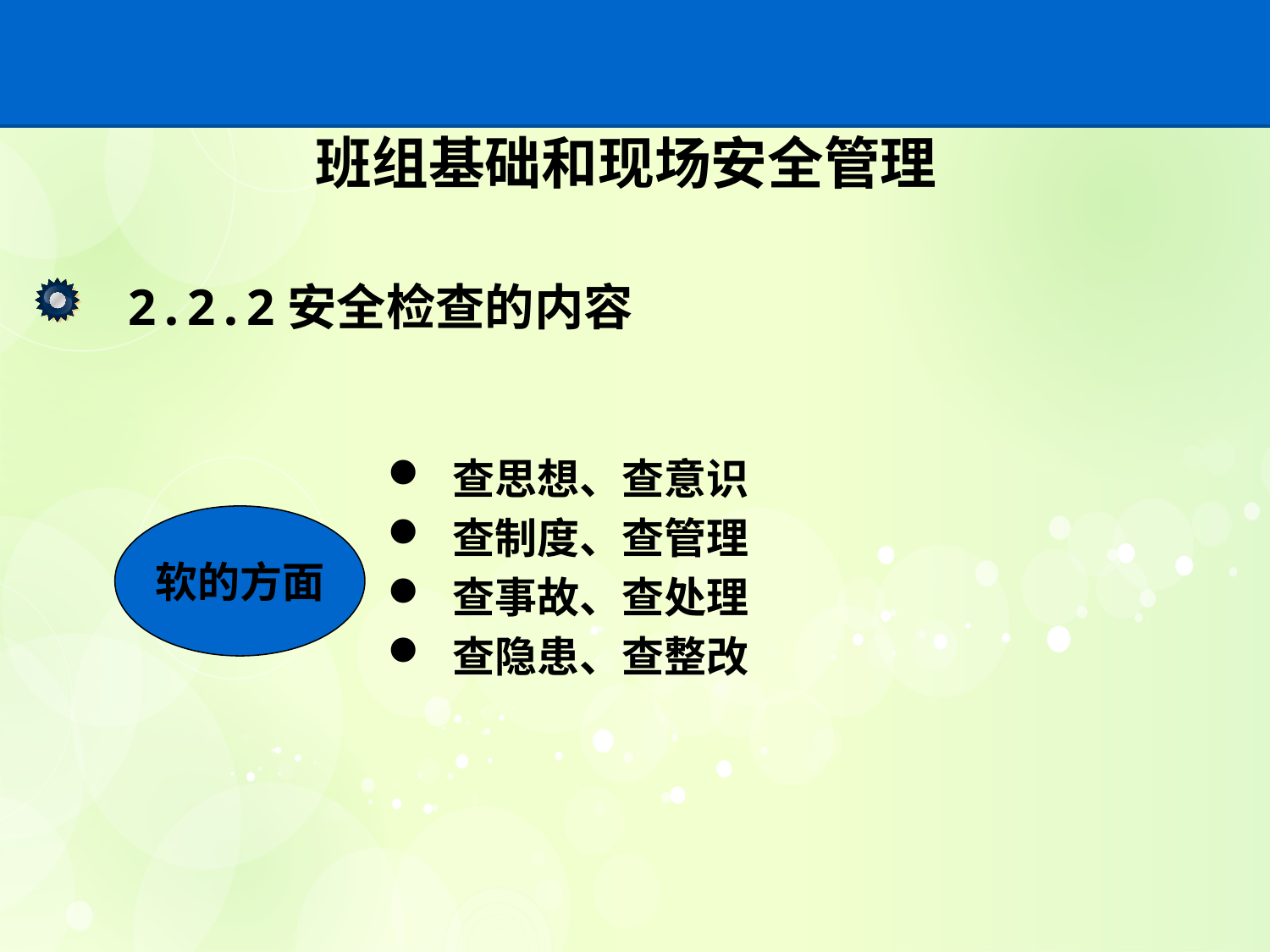

# 班组基础和现场安全管理
2.2.2安全检查的内容

查思想、查意识
查制度、查管理
查事故、查处理
查隐患、查整改
软的方面